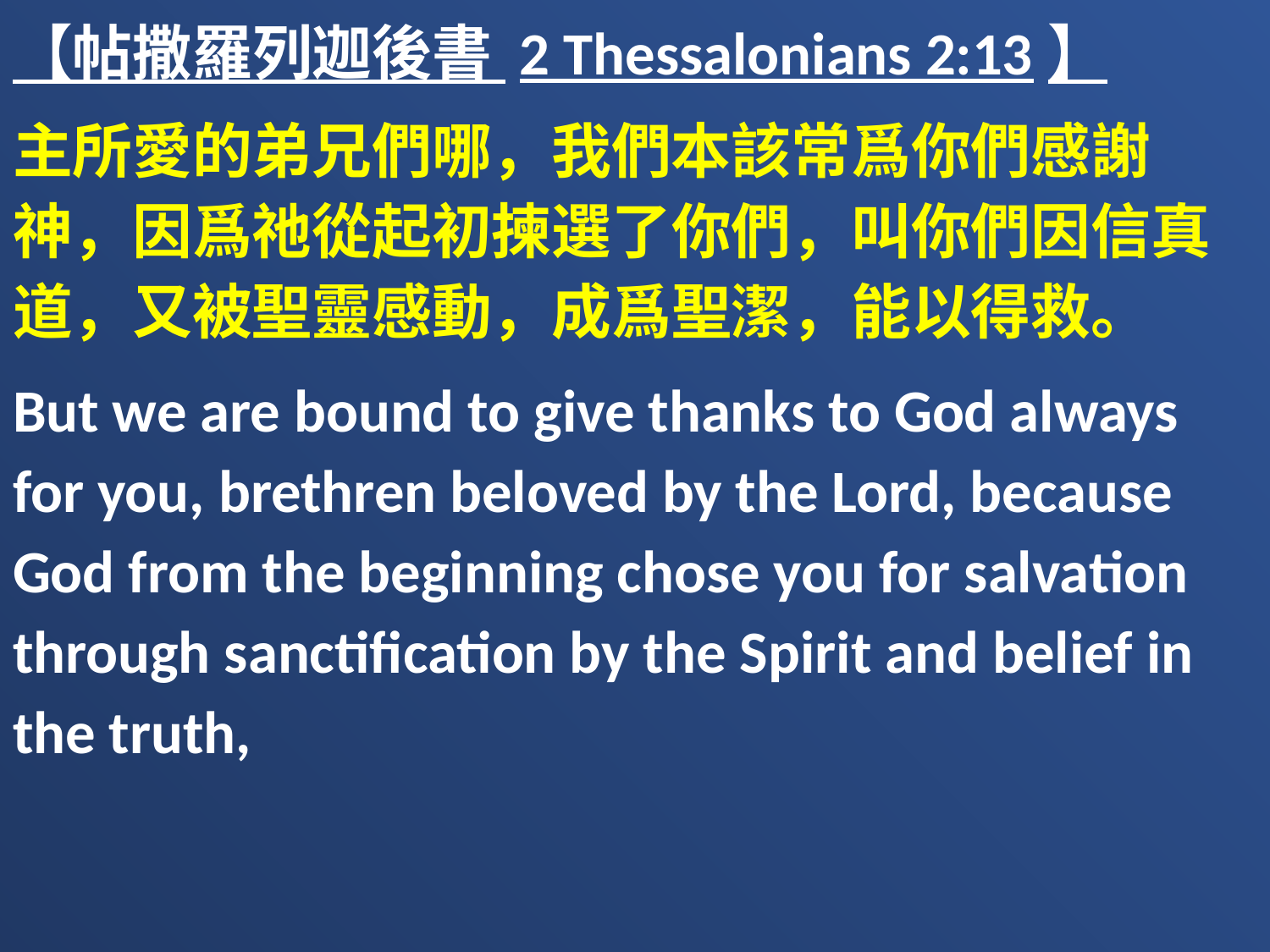

【帖撒羅列迦後書 2 Thessalonians 2:13】
主所愛的弟兄們哪，我們本該常爲你們感謝　神，因爲祂從起初揀選了你們，叫你們因信真道，又被聖靈感動，成爲聖潔，能以得救。
But we are bound to give thanks to God always for you, brethren beloved by the Lord, because God from the beginning chose you for salvation through sanctification by the Spirit and belief in the truth,